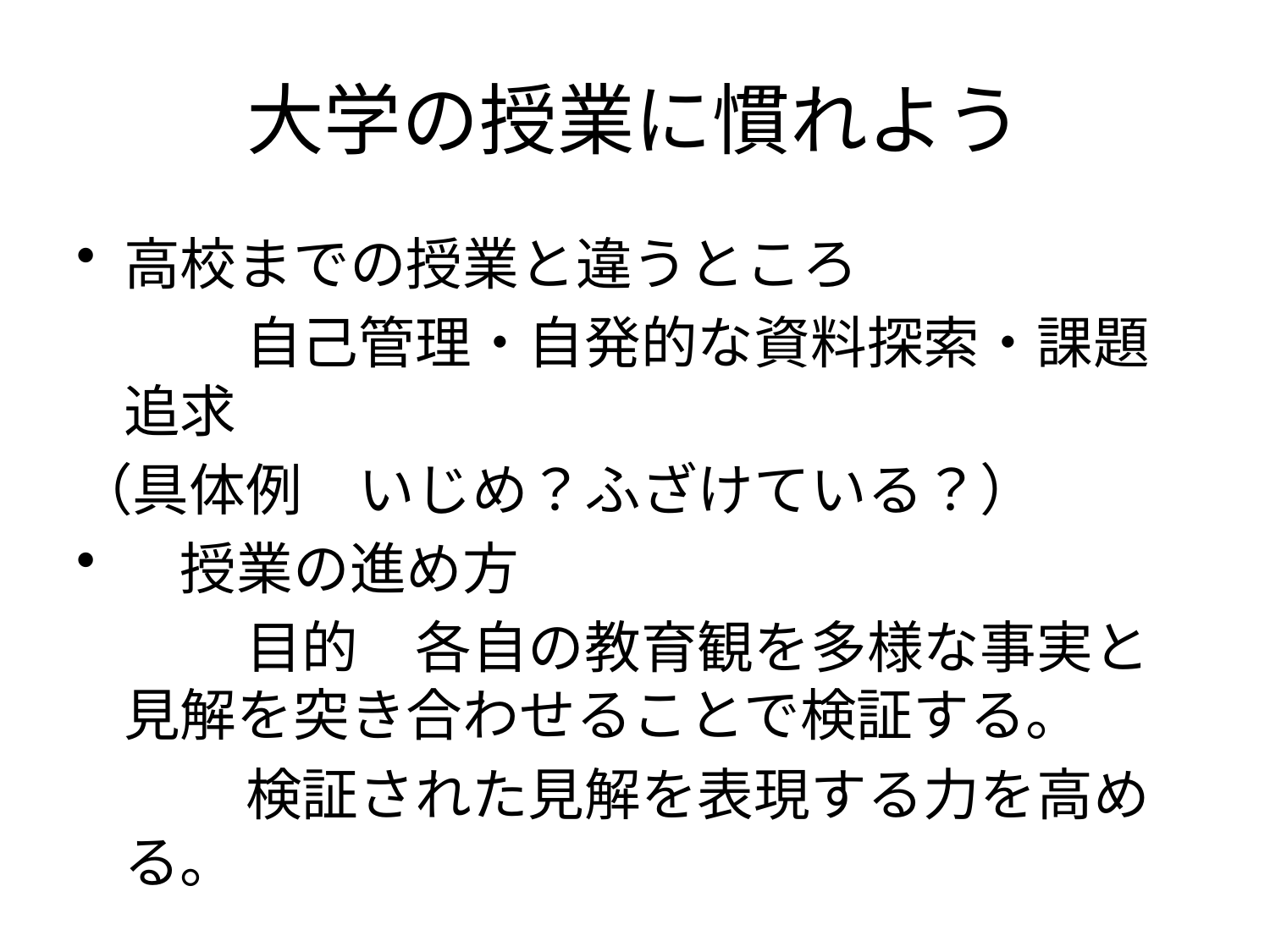

# 大学の授業に慣れよう
高校までの授業と違うところ
　　　自己管理・自発的な資料探索・課題追求
（具体例　いじめ？ふざけている？）
　授業の進め方
　　　目的　各自の教育観を多様な事実と見解を突き合わせることで検証する。
　　　検証された見解を表現する力を高める。